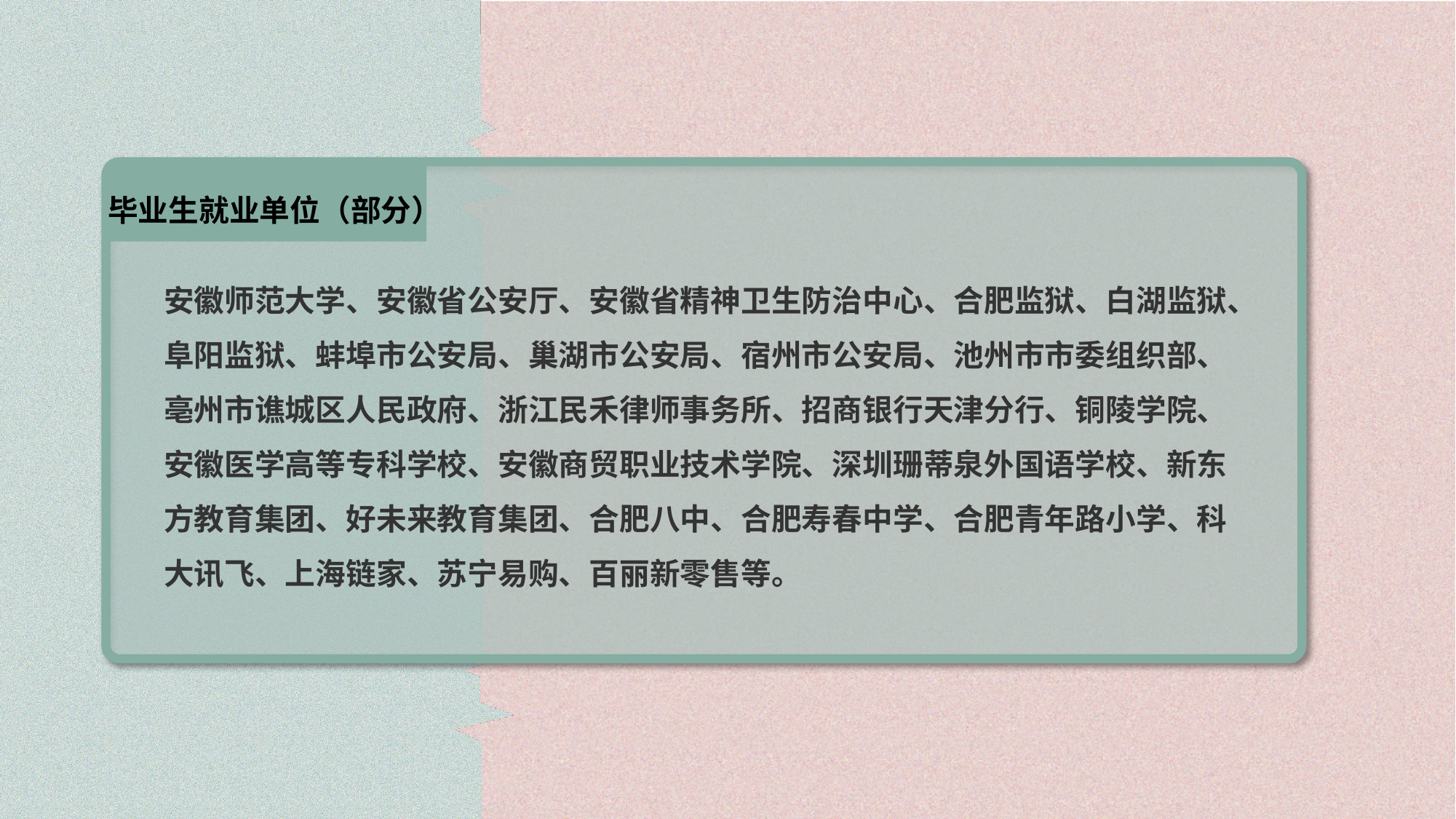

安徽师范大学、安徽省公安厅、安徽省精神卫生防治中心、合肥监狱、白湖监狱、阜阳监狱、蚌埠市公安局、巢湖市公安局、宿州市公安局、池州市市委组织部、亳州市谯城区人民政府、浙江民禾律师事务所、招商银行天津分行、铜陵学院、安徽医学高等专科学校、安徽商贸职业技术学院、深圳珊蒂泉外国语学校、新东方教育集团、好未来教育集团、合肥八中、合肥寿春中学、合肥青年路小学、科大讯飞、上海链家、苏宁易购、百丽新零售等。
毕业生就业单位（部分）